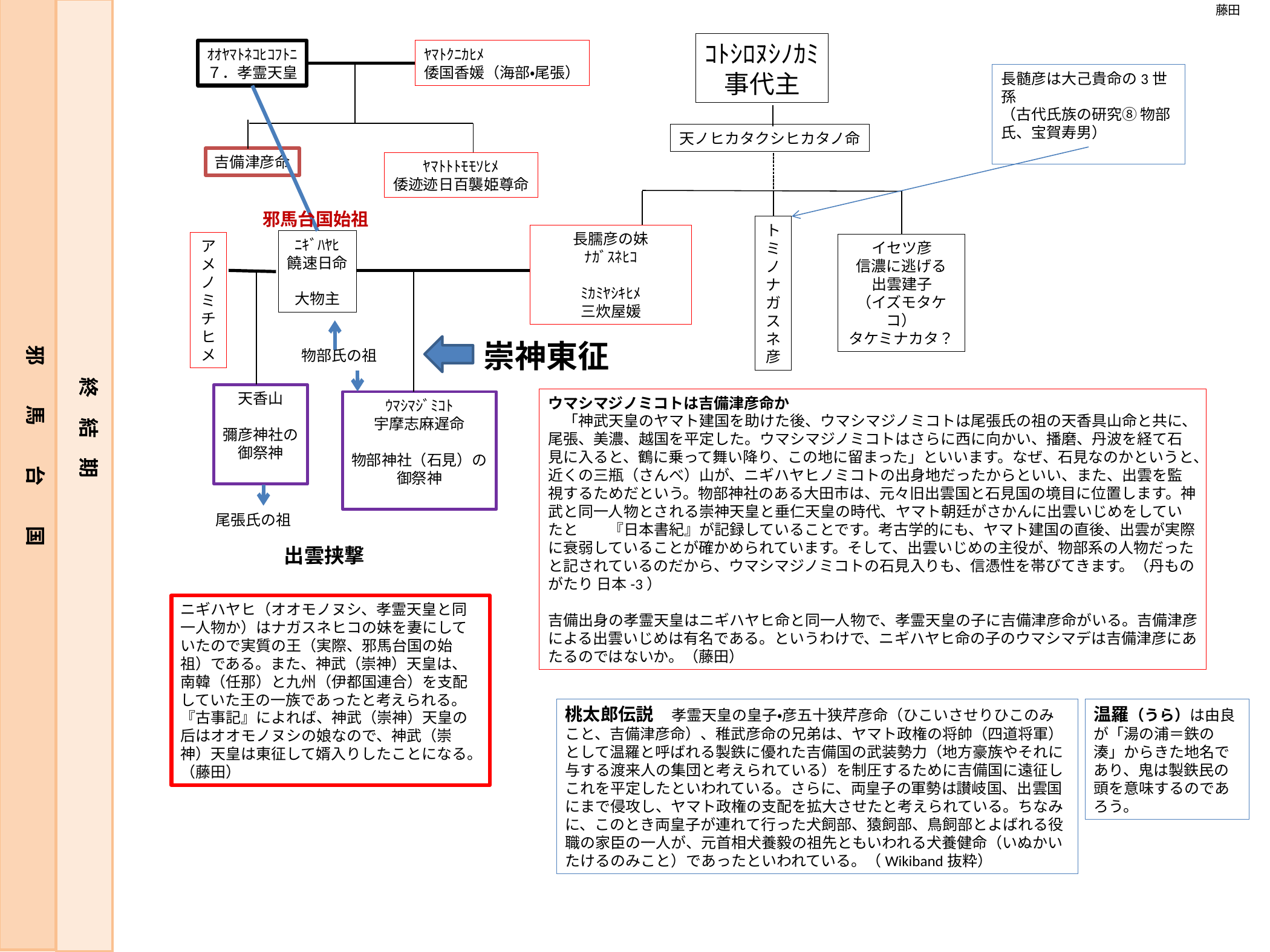

藤田

ｺﾄｼﾛﾇｼﾉｶﾐ
事代主
ｵｵﾔﾏﾄﾈｺﾋｺﾌﾄﾆ
７．孝霊天皇
ﾔﾏﾄｸﾆｶﾋﾒ
倭国香媛（海部・尾張）
長髄彦は大己貴命の3世孫
（古代氏族の研究⑧ 物部氏、宝賀寿男）

天ノヒカタクシヒカタノ命
吉備津彦命
ﾔﾏﾄﾄﾄﾓﾓｿﾋﾒ
倭迹迹日百襲姫尊命
邪馬台国始祖
トミノナガスネ彦
長臑彦の妹
ﾅｶﾞｽﾈﾋｺ

ﾐｶﾐﾔｼｷﾋﾒ
三炊屋媛
ﾆｷﾞﾊﾔﾋ
饒速日命

大物主
アメノミチヒメ
イセツ彦
信濃に逃げる
出雲建子
（イズモタケコ）
タケミナカタ？
崇神東征
邪　　馬　　台　　国

物部氏の祖
終　結　期
天香山

彌彦神社の
御祭神

ウマシマジノミコトは吉備津彦命か
　「神武天皇のヤマト建国を助けた後、ウマシマジノミコトは尾張氏の祖の天香具山命と共に、尾張、美濃、越国を平定した。ウマシマジノミコトはさらに西に向かい、播磨、丹波を経て石見に入ると、鶴に乗って舞い降り、この地に留まった」といいます。なぜ、石見なのかというと、近くの三瓶（さんべ）山が、ニギハヤヒノミコトの出身地だったからといい、また、出雲を監視するためだという。物部神社のある大田市は、元々旧出雲国と石見国の境目に位置します。神武と同一人物とされる崇神天皇と垂仁天皇の時代、ヤマト朝廷がさかんに出雲いじめをしていたと　　『日本書紀』が記録していることです。考古学的にも、ヤマト建国の直後、出雲が実際に衰弱していることが確かめられています。そして、出雲いじめの主役が、物部系の人物だったと記されているのだから、ウマシマジノミコトの石見入りも、信憑性を帯びてきます。（丹ものがたり 日本-3）

吉備出身の孝霊天皇はニギハヤヒ命と同一人物で、孝霊天皇の子に吉備津彦命がいる。吉備津彦による出雲いじめは有名である。というわけで、ニギハヤヒ命の子のウマシマデは吉備津彦にあたるのではないか。（藤田）
ｳﾏｼﾏｼﾞﾐｺﾄ
宇摩志麻遅命

物部神社（石見）の
御祭神

尾張氏の祖
出雲挟撃
ニギハヤヒ（オオモノヌシ、孝霊天皇と同一人物か）はナガスネヒコの妹を妻にしていたので実質の王（実際、邪馬台国の始祖）である。また、神武（崇神）天皇は、南韓（任那）と九州（伊都国連合）を支配していた王の一族であったと考えられる。『古事記』によれば、神武（崇神）天皇の后はオオモノヌシの娘なので、神武（崇神）天皇は東征して婿入りしたことになる。
（藤田）
温羅（うら）は由良が「湯の浦＝鉄の湊」からきた地名であり、鬼は製鉄民の頭を意味するのであろう。
桃太郎伝説　孝霊天皇の皇子・彦五十狭芹彦命（ひこいさせりひこのみこと、吉備津彦命）、稚武彦命の兄弟は、ヤマト政権の将帥（四道将軍）として温羅と呼ばれる製鉄に優れた吉備国の武装勢力（地方豪族やそれに与する渡来人の集団と考えられている）を制圧するために吉備国に遠征しこれを平定したといわれている。さらに、両皇子の軍勢は讃岐国、出雲国にまで侵攻し、ヤマト政権の支配を拡大させたと考えられている。ちなみに、このとき両皇子が連れて行った犬飼部、猿飼部、鳥飼部とよばれる役職の家臣の一人が、元首相犬養毅の祖先ともいわれる犬養健命（いぬかいたけるのみこと）であったといわれている。（Wikiband抜粋）